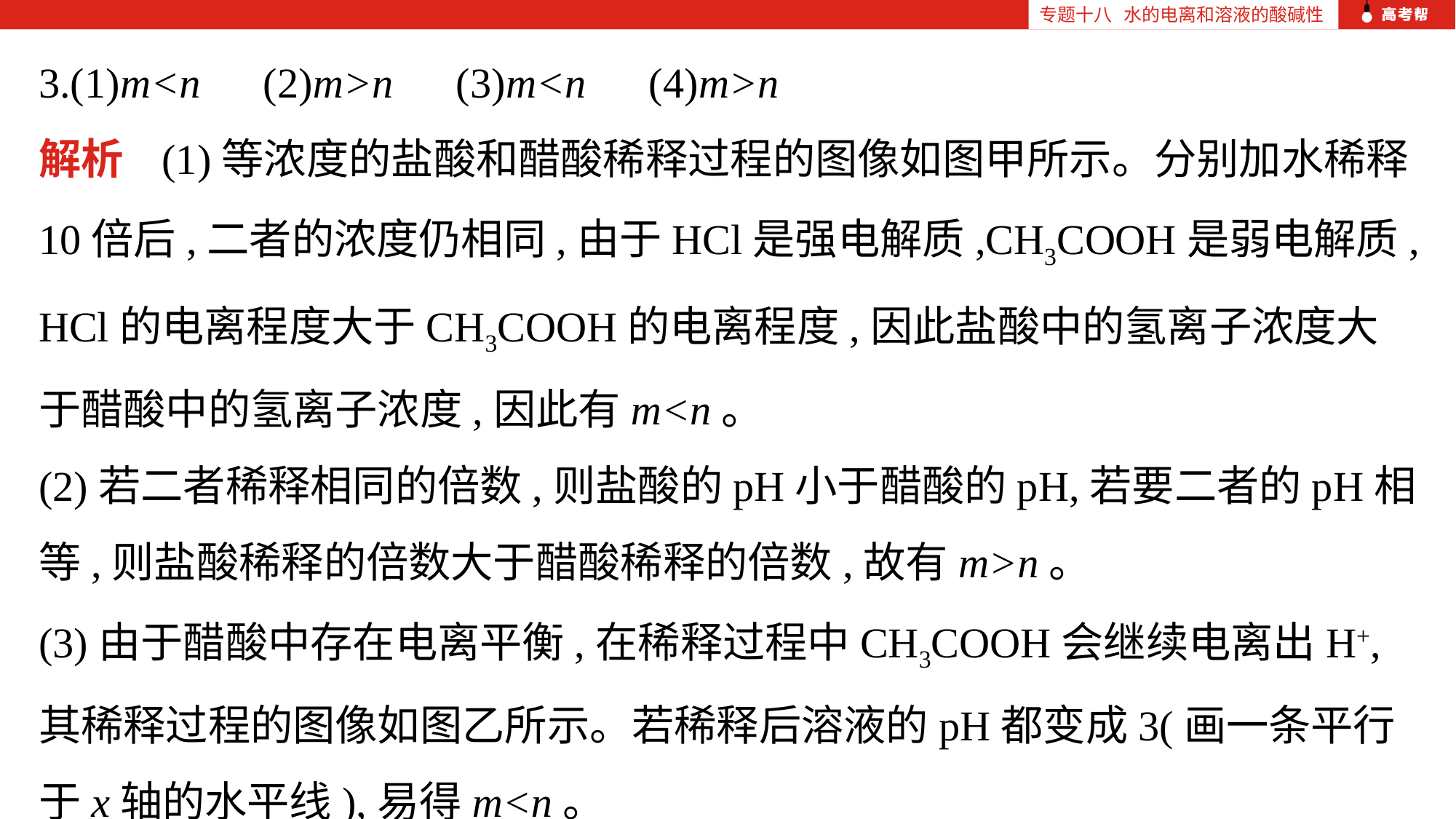

专题十八   水的电离和溶液的酸碱性

3.(1)m<n　(2)m>n　(3)m<n　(4)m>n
解析   (1)等浓度的盐酸和醋酸稀释过程的图像如图甲所示。分别加水稀释10倍后,二者的浓度仍相同,由于HCl是强电解质,CH3COOH是弱电解质,HCl的电离程度大于CH3COOH的电离程度,因此盐酸中的氢离子浓度大于醋酸中的氢离子浓度,因此有m<n。
(2)若二者稀释相同的倍数,则盐酸的pH小于醋酸的pH,若要二者的pH相等,则盐酸稀释的倍数大于醋酸稀释的倍数,故有m>n。
(3)由于醋酸中存在电离平衡,在稀释过程中CH3COOH会继续电离出H+,其稀释过程的图像如图乙所示。若稀释后溶液的pH都变成3(画一条平行于x轴的水平线),易得m<n。
(4)与(3)相似,画一个稀释图像即可,然后根据图像易得 m>n。